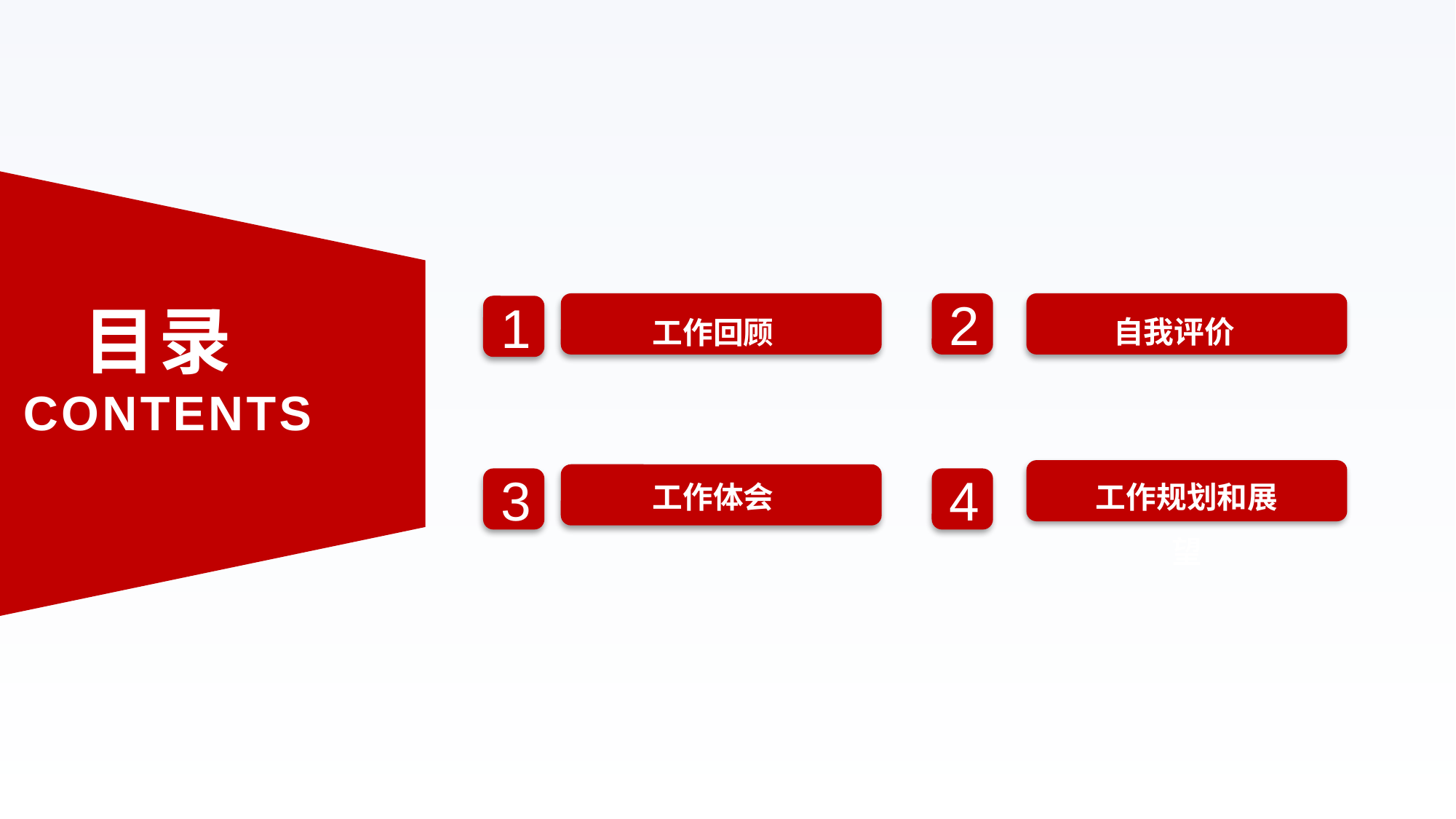

目录
CONTENTS
自我评价

工作回顾

2
1
工作体会

工作规划和展望

3
4